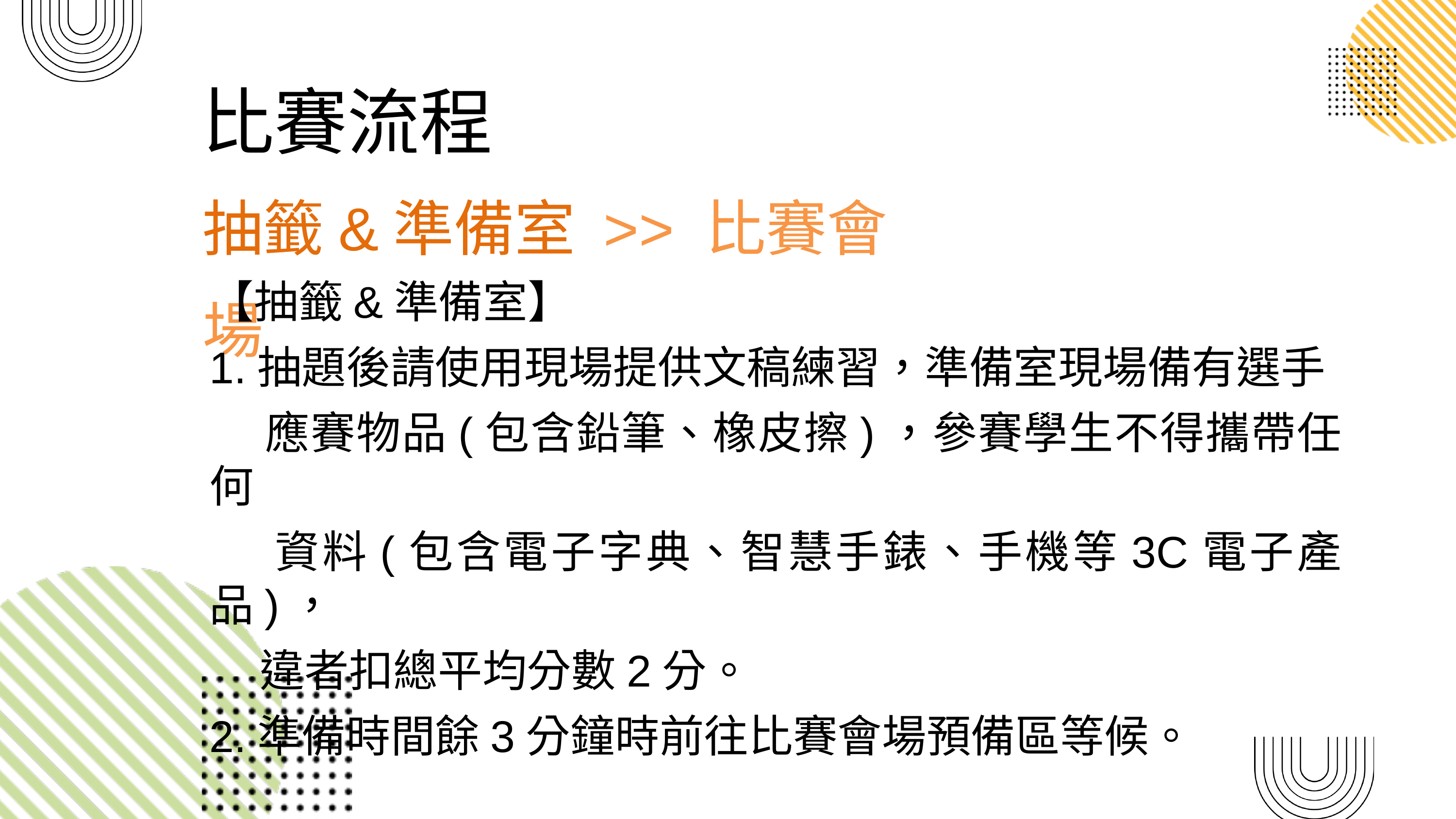

比賽流程
抽籤&準備室 >> 比賽會場
【抽籤&準備室】
1.抽題後請使用現場提供文稿練習，準備室現場備有選手
    應賽物品(包含鉛筆、橡皮擦)，參賽學生不得攜帶任何
    資料(包含電子字典、智慧手錶、手機等3C電子產品)，
    違者扣總平均分數2分。
2.準備時間餘3分鐘時前往比賽會場預備區等候。